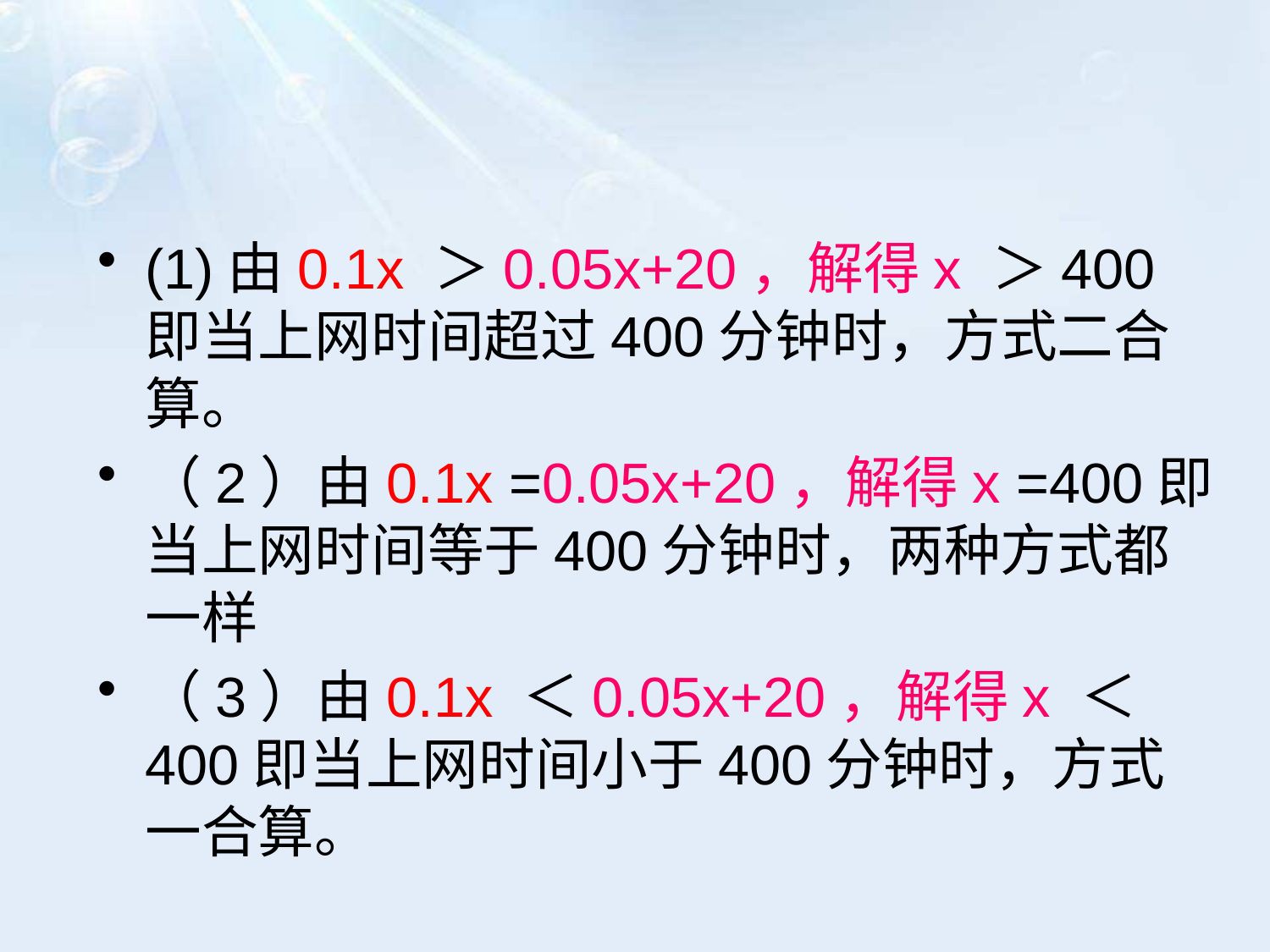

#
(1)由0.1x ＞0.05x+20，解得x ＞400即当上网时间超过400分钟时，方式二合算。
（2）由0.1x =0.05x+20，解得x =400即当上网时间等于400分钟时，两种方式都一样
（3）由0.1x ＜0.05x+20，解得x ＜ 400即当上网时间小于400分钟时，方式一合算。